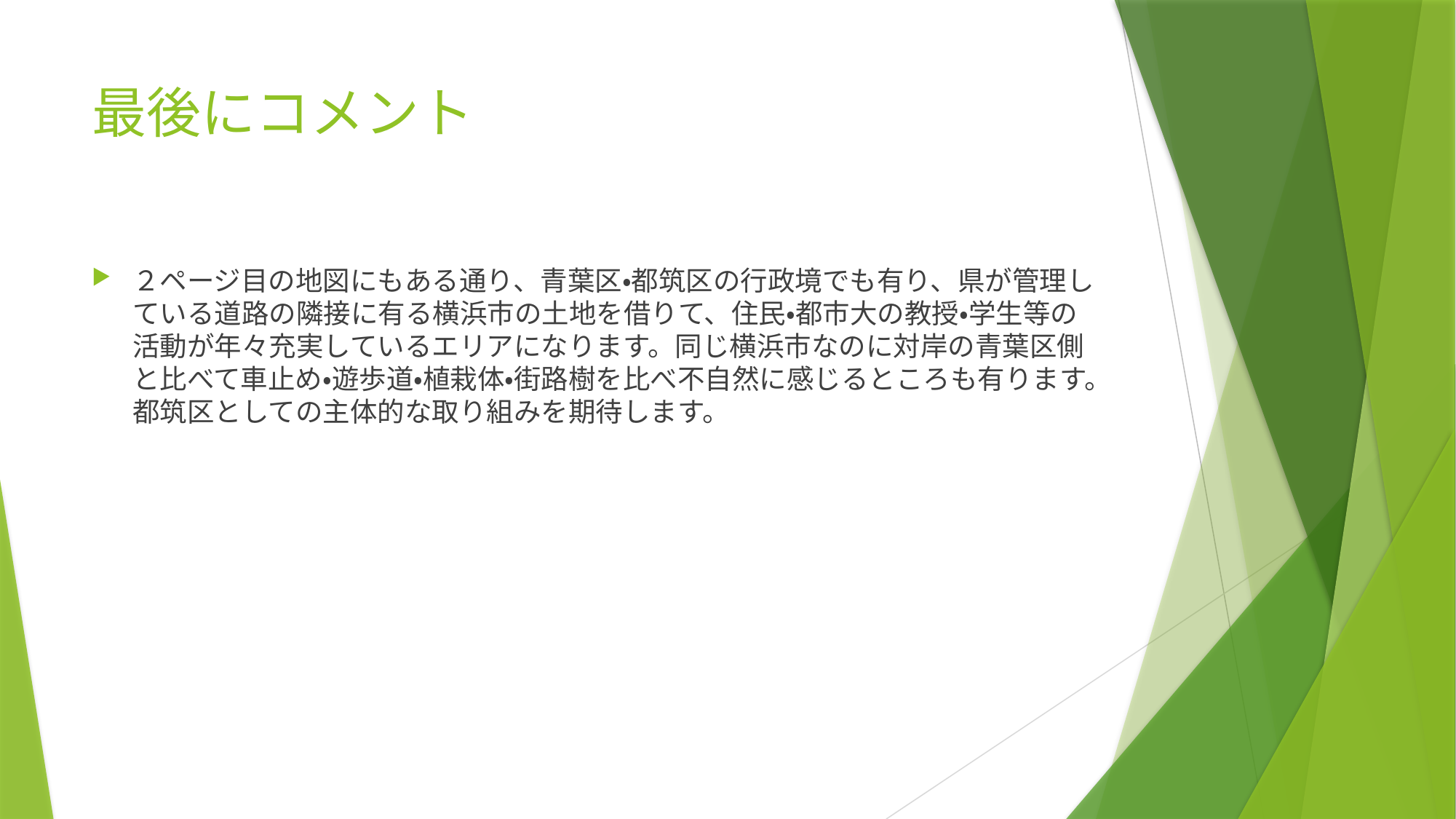

# 最後にコメント
２ページ目の地図にもある通り、青葉区・都筑区の行政境でも有り、県が管理している道路の隣接に有る横浜市の土地を借りて、住民・都市大の教授・学生等の活動が年々充実しているエリアになります。同じ横浜市なのに対岸の青葉区側と比べて車止め・遊歩道・植栽体・街路樹を比べ不自然に感じるところも有ります。都筑区としての主体的な取り組みを期待します。